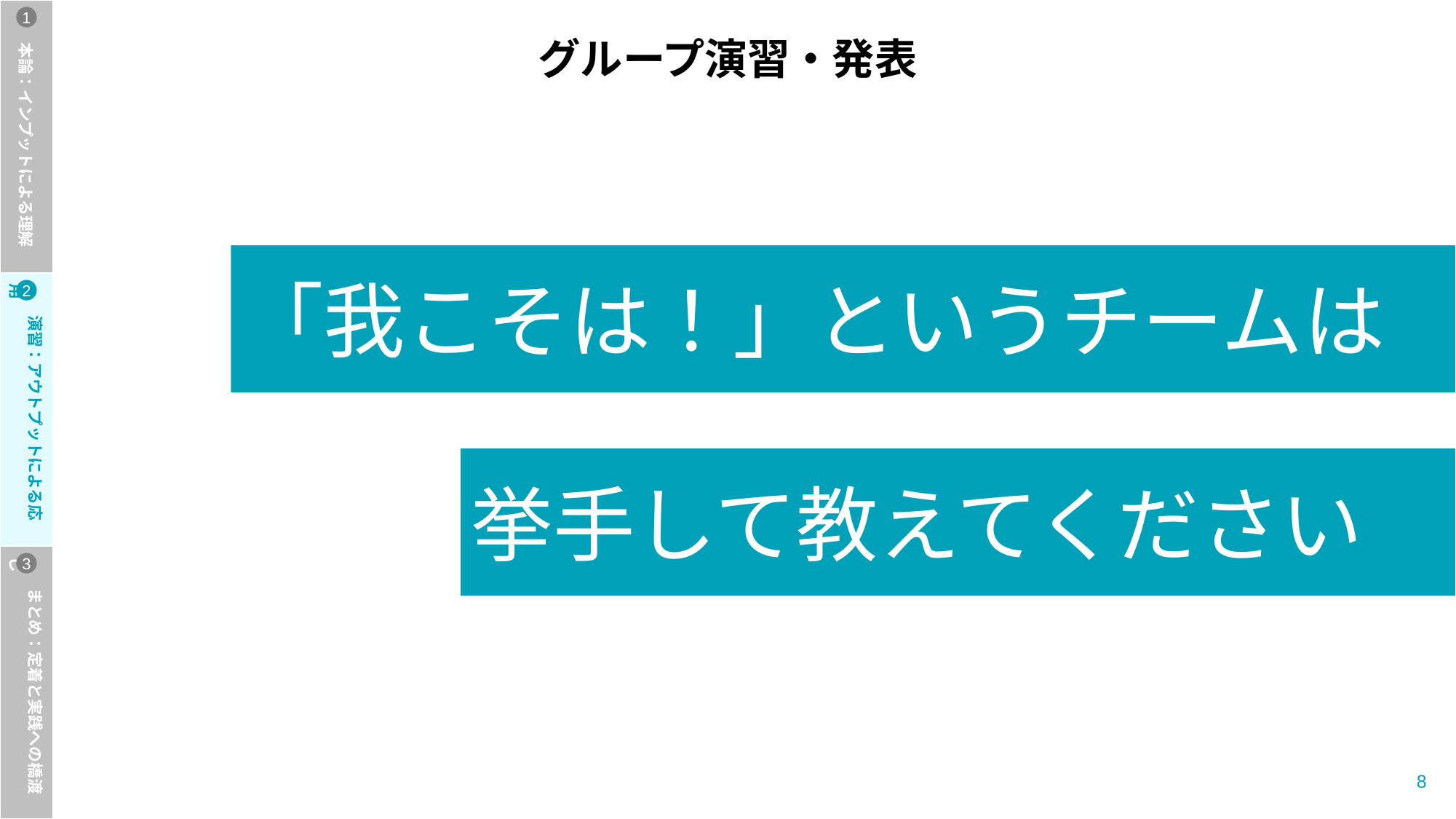

本論：インプットによる理解
　　演習：アウトプットによる応用
　　まとめ：定着と実践への橋渡し
1
2
3
グループ演習・発表
「我こそは！」というチームは
挙手して教えてください
8